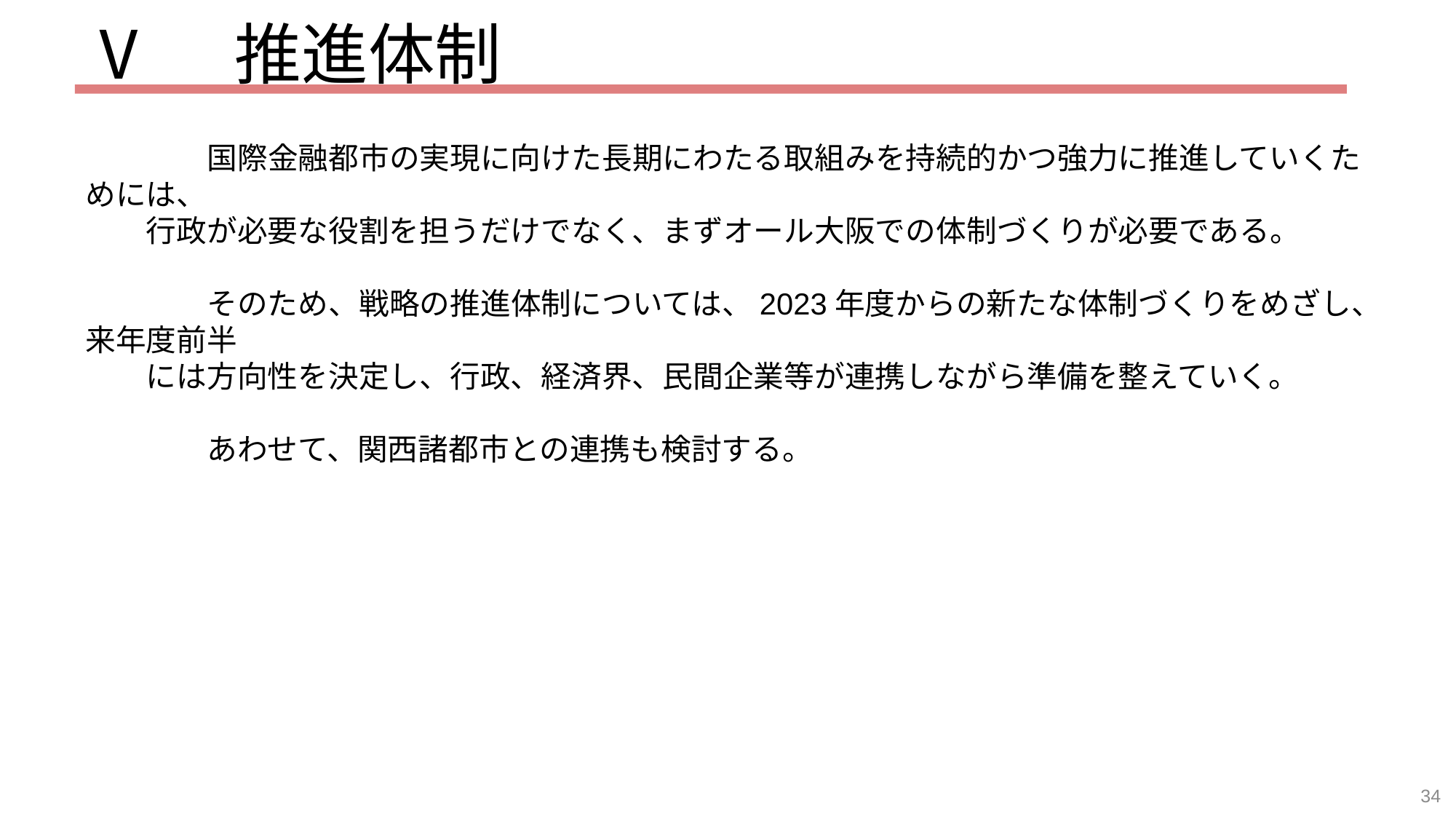

Ⅴ　推進体制

　　　　国際金融都市の実現に向けた長期にわたる取組みを持続的かつ強力に推進していくためには、
　　行政が必要な役割を担うだけでなく、まずオール大阪での体制づくりが必要である。

　　　　そのため、戦略の推進体制については、2023年度からの新たな体制づくりをめざし、来年度前半
　　には方向性を決定し、行政、経済界、民間企業等が連携しながら準備を整えていく。

　　　　あわせて、関西諸都市との連携も検討する。
34